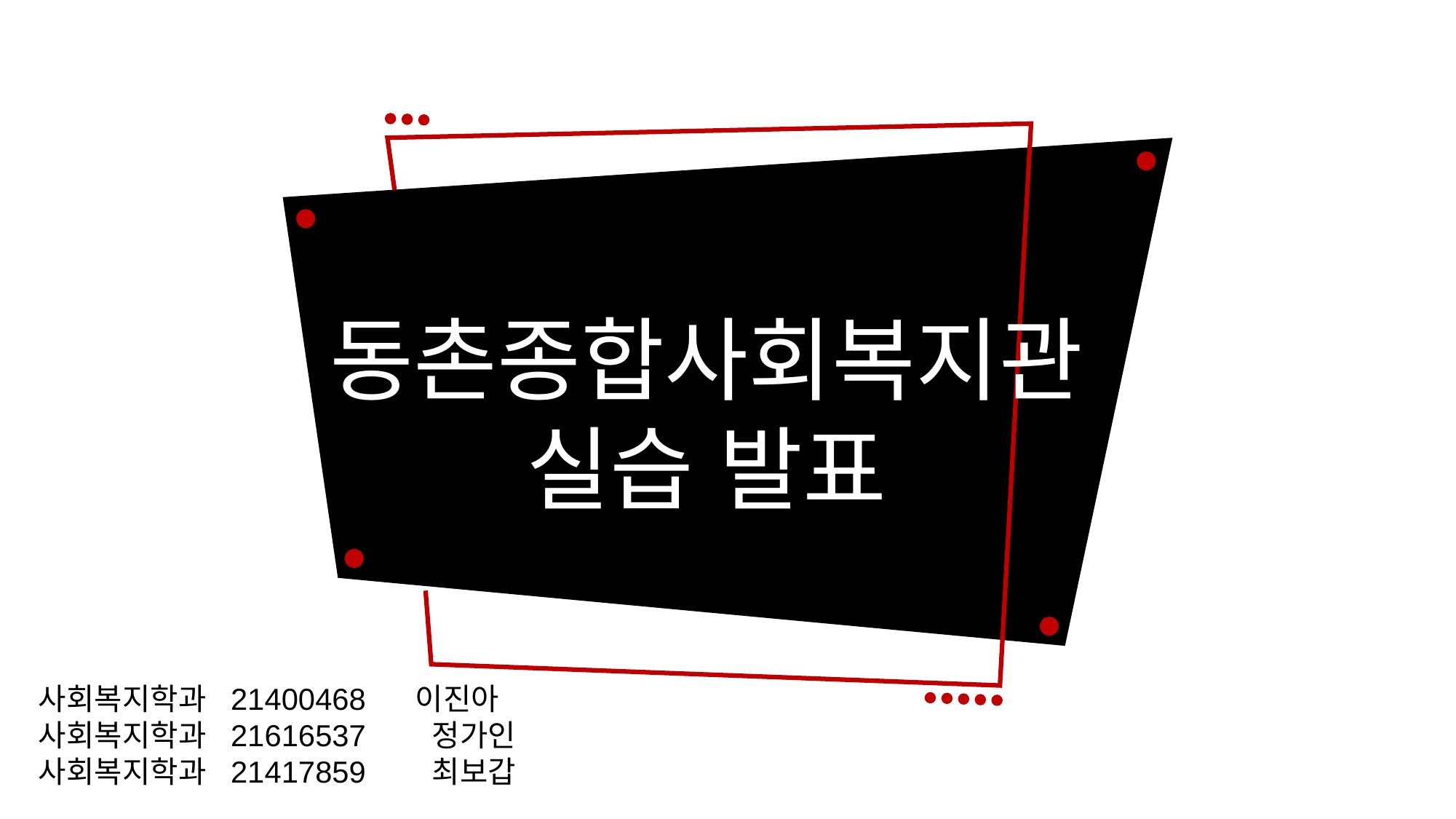

동촌종합사회복지관
실습 발표
사회복지학과  21400468     이진아
사회복지학과  21616537       정가인
사회복지학과  21417859       최보갑